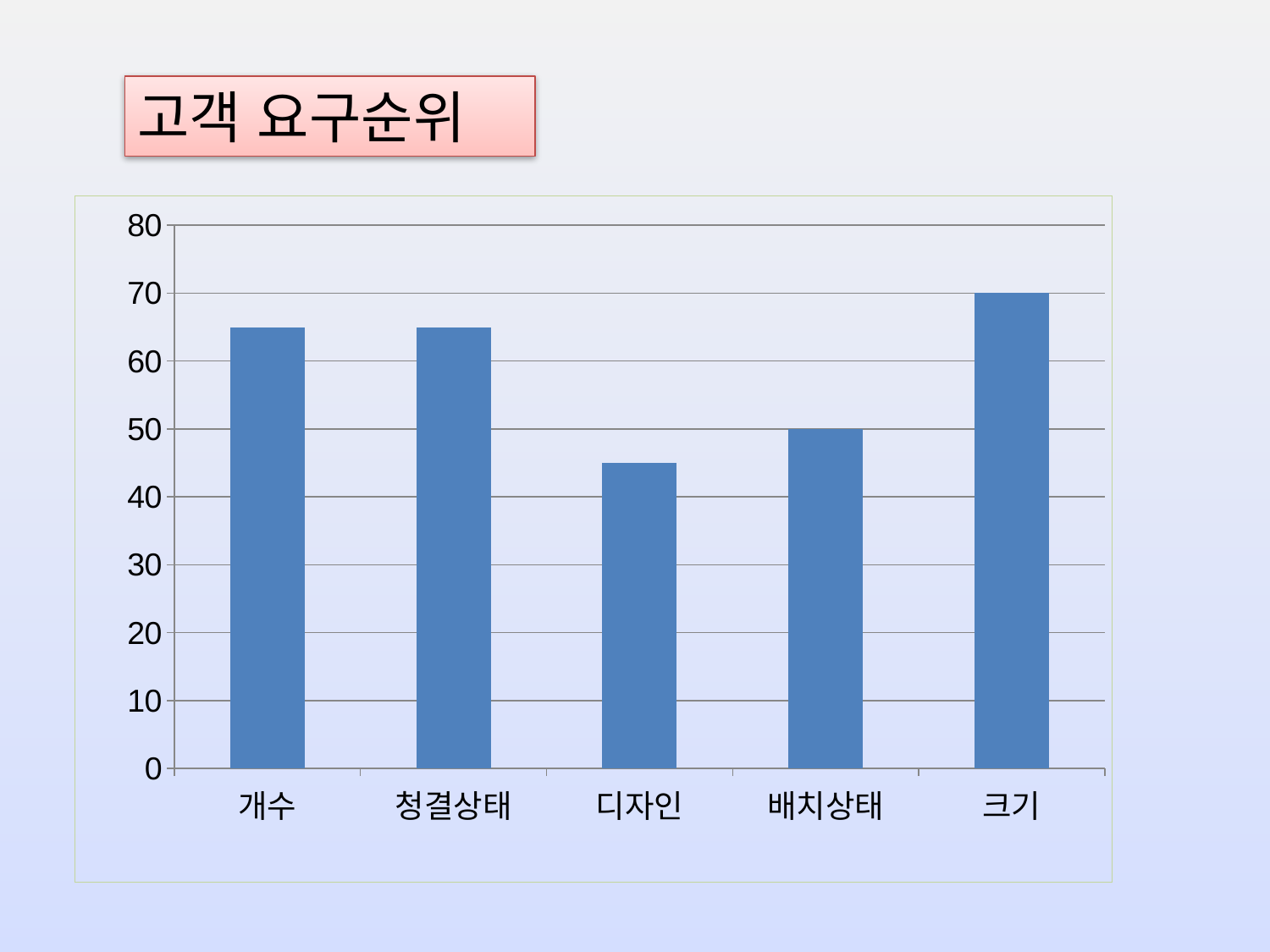

고객 요구순위

### Chart

| Category | 계열 1 |
|---|---|
| 개수 | 65.0 |
| 청결상태 | 65.0 |
| 디자인 | 45.0 |
| 배치상태 | 50.0 |
| 크기 | 70.0 |